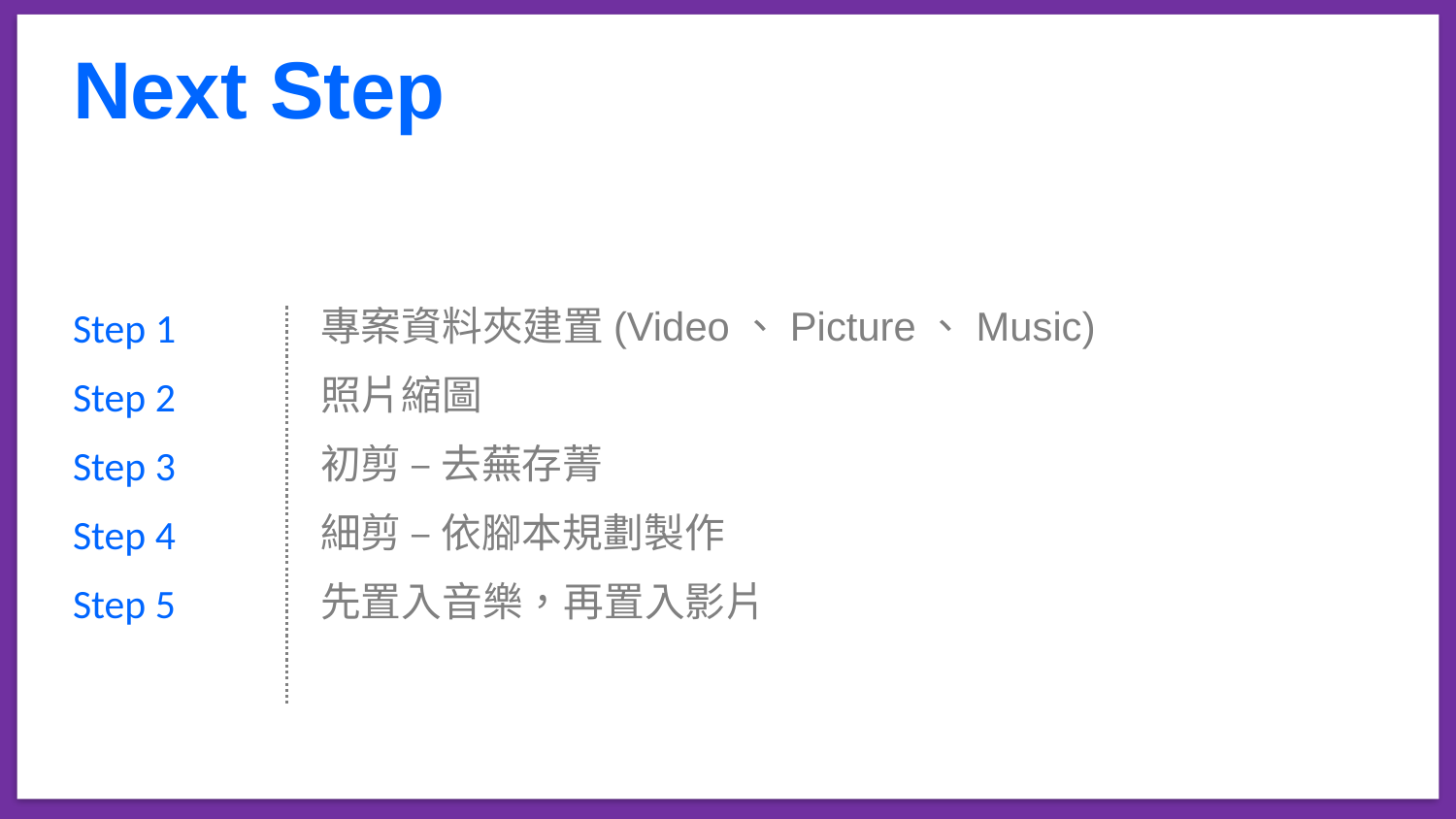

Next Step
Step 1
Step 2
Step 3
Step 4
Step 5

專案資料夾建置(Video、Picture、Music)
照片縮圖
初剪 – 去蕪存菁
細剪 – 依腳本規劃製作
先置入音樂，再置入影片